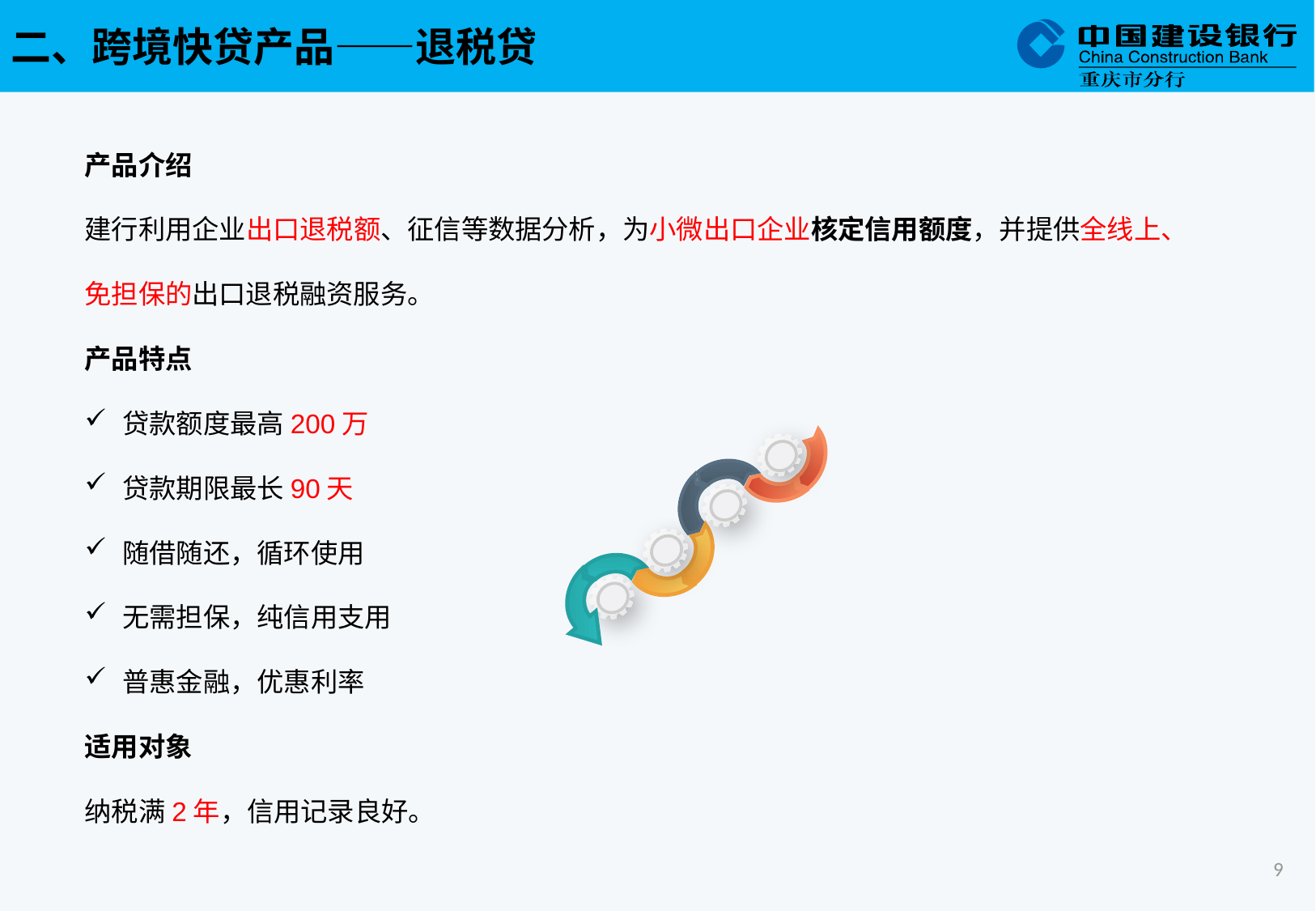

二、跨境快贷产品——退税贷

产品介绍
建行利用企业出口退税额、征信等数据分析，为小微出口企业核定信用额度，并提供全线上、免担保的出口退税融资服务。
产品特点
贷款额度最高200万
贷款期限最长90天
随借随还，循环使用
无需担保，纯信用支用
普惠金融，优惠利率
适用对象
纳税满2年，信用记录良好。

9